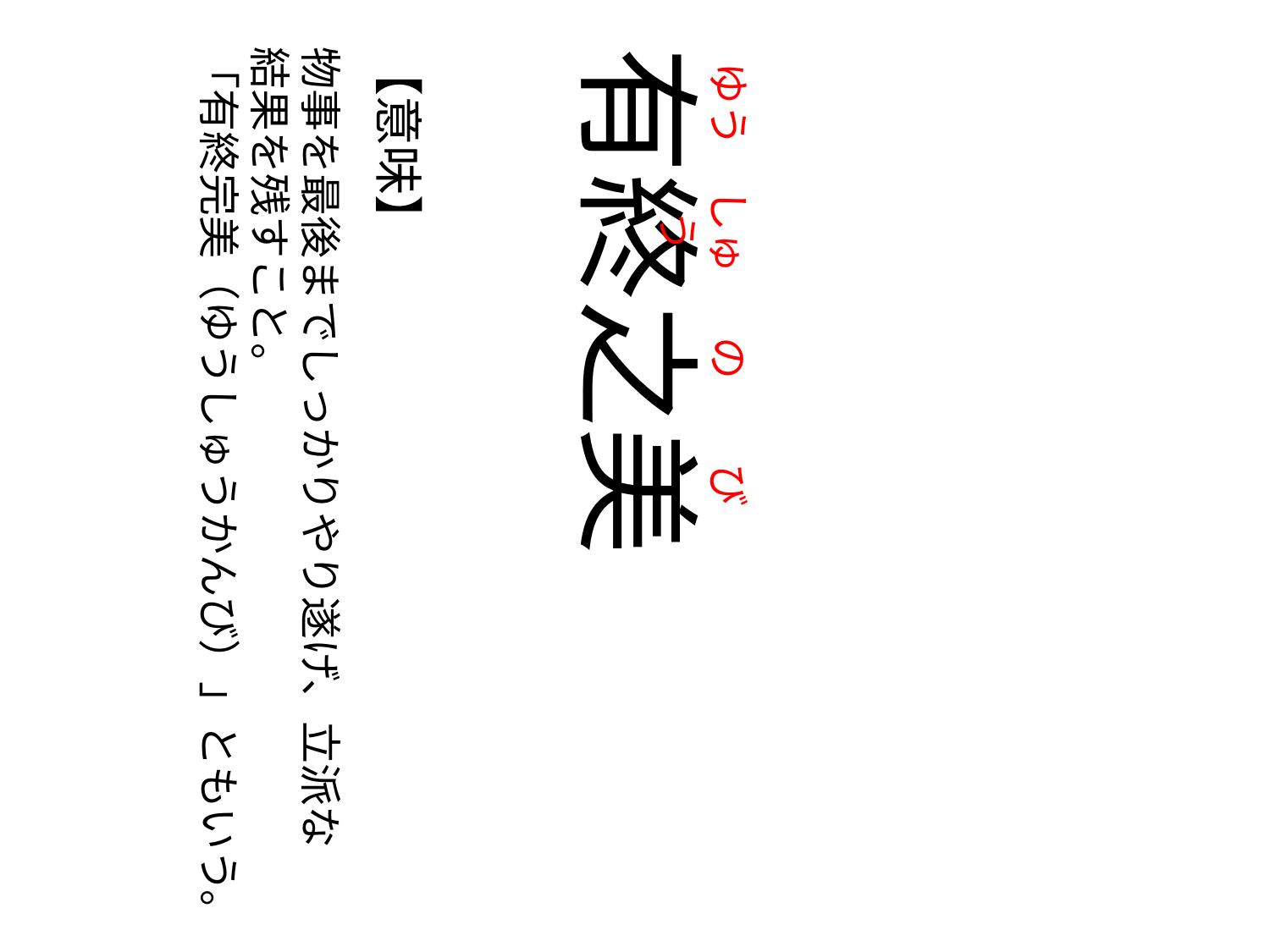

ゆう
の
しゅう
の
の
の
び
物事を最後までしっかりやり遂げ、立派な
結果を残すこと。
「有終完美（ゆうしゅうかんび）」ともいう。
【意味】
有終之美